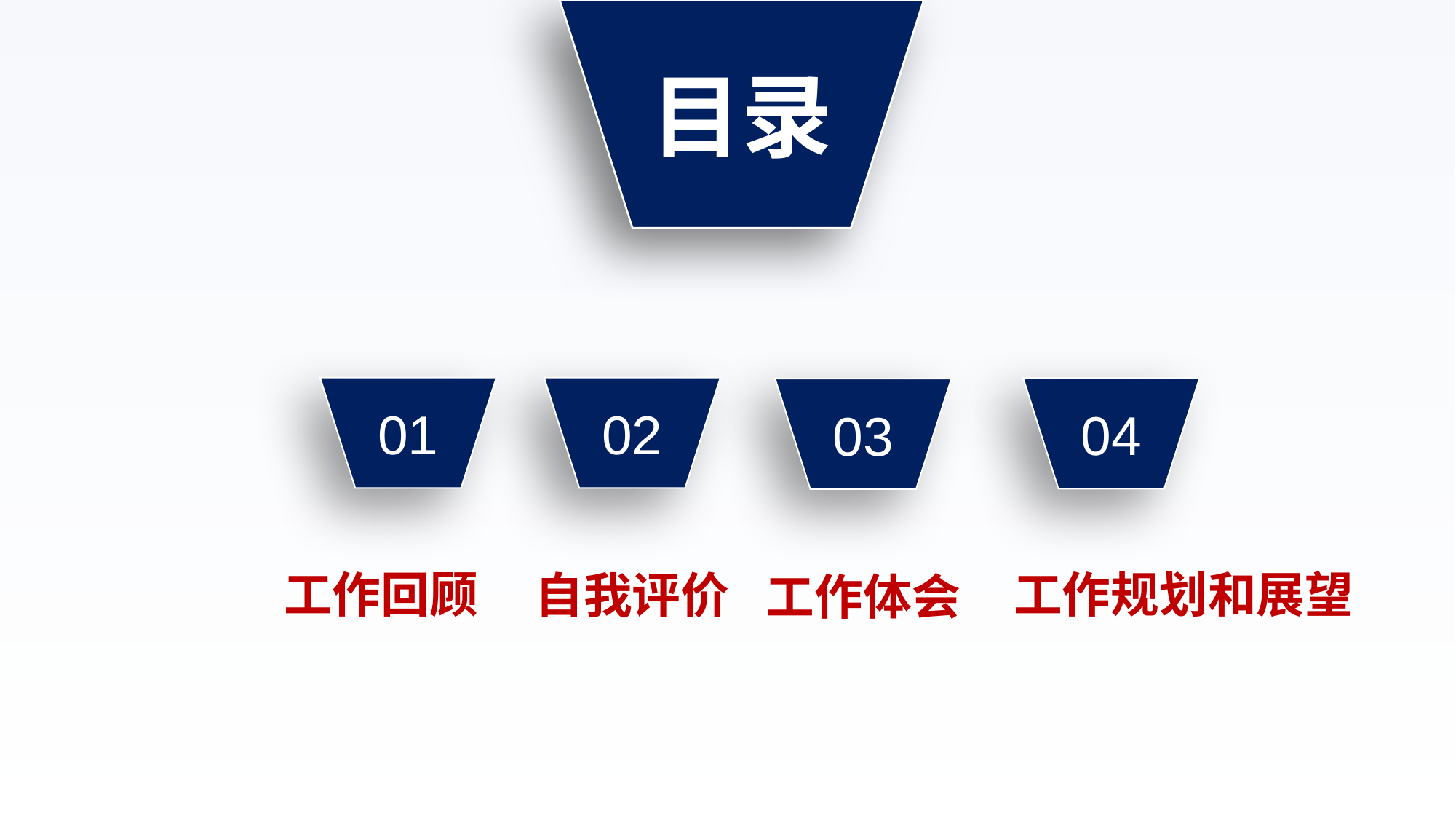

目录
01
02
04
03
工作回顾
工作规划和展望
自我评价
工作体会